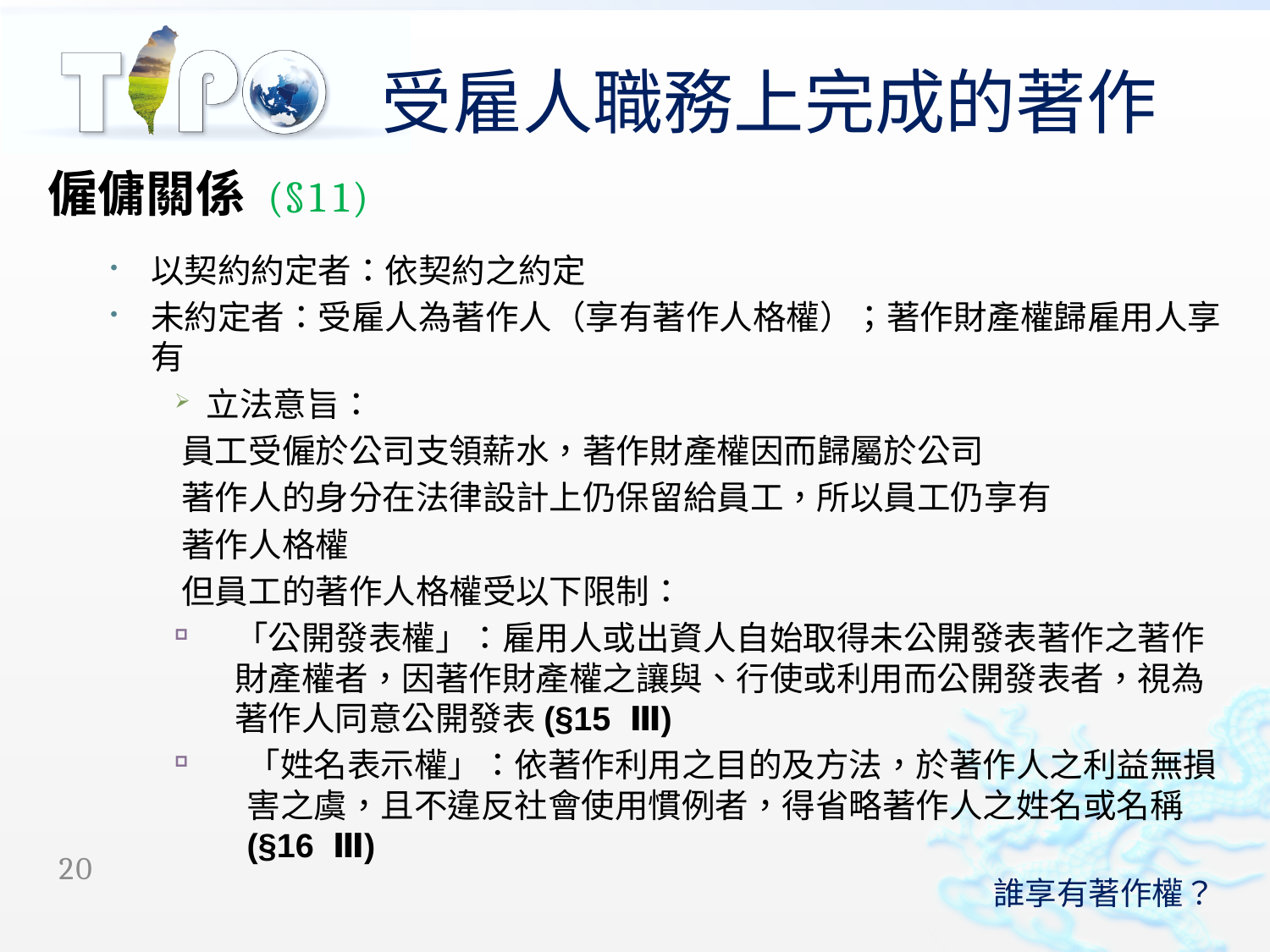

# 受雇人職務上完成的著作
僱傭關係 (§11)
以契約約定者：依契約之約定
未約定者：受雇人為著作人（享有著作人格權）；著作財產權歸雇用人享有
立法意旨：
     員工受僱於公司支領薪水，著作財產權因而歸屬於公司
     著作人的身分在法律設計上仍保留給員工，所以員工仍享有
     著作人格權
     但員工的著作人格權受以下限制：
「公開發表權」：雇用人或出資人自始取得未公開發表著作之著作財產權者，因著作財產權之讓與、行使或利用而公開發表者，視為著作人同意公開發表(§15  Ⅲ)
「姓名表示權」：依著作利用之目的及方法，於著作人之利益無損害之虞，且不違反社會使用慣例者，得省略著作人之姓名或名稱(§16  Ⅲ)

20
誰享有著作權？